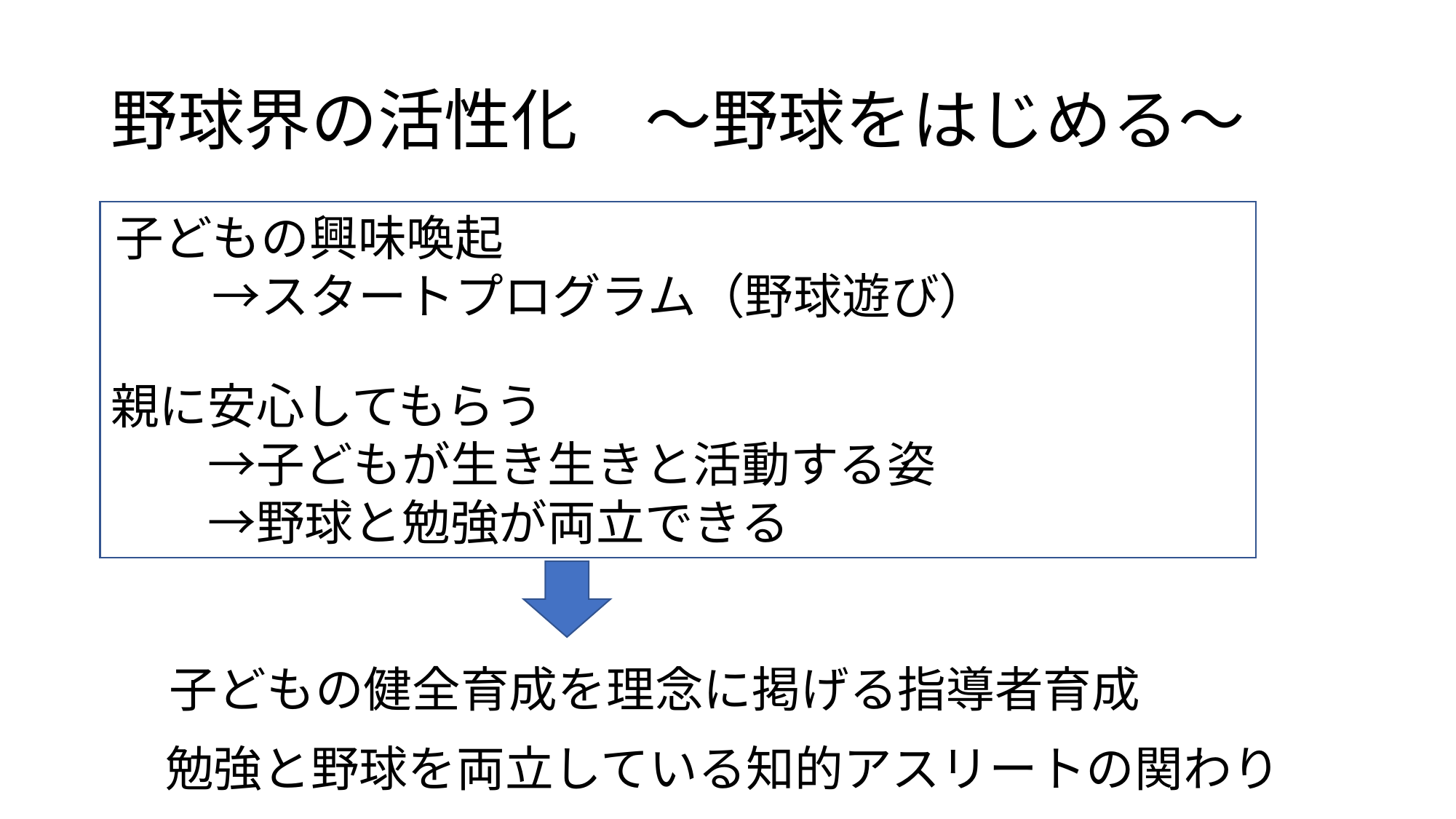

# 野球界の活性化　〜野球をはじめる〜

子どもの興味喚起
　　→スタートプログラム（野球遊び）
親に安心してもらう
　　→子どもが生き生きと活動する姿
　　→野球と勉強が両立できる

子どもの健全育成を理念に掲げる指導者育成
勉強と野球を両立している知的アスリートの関わり